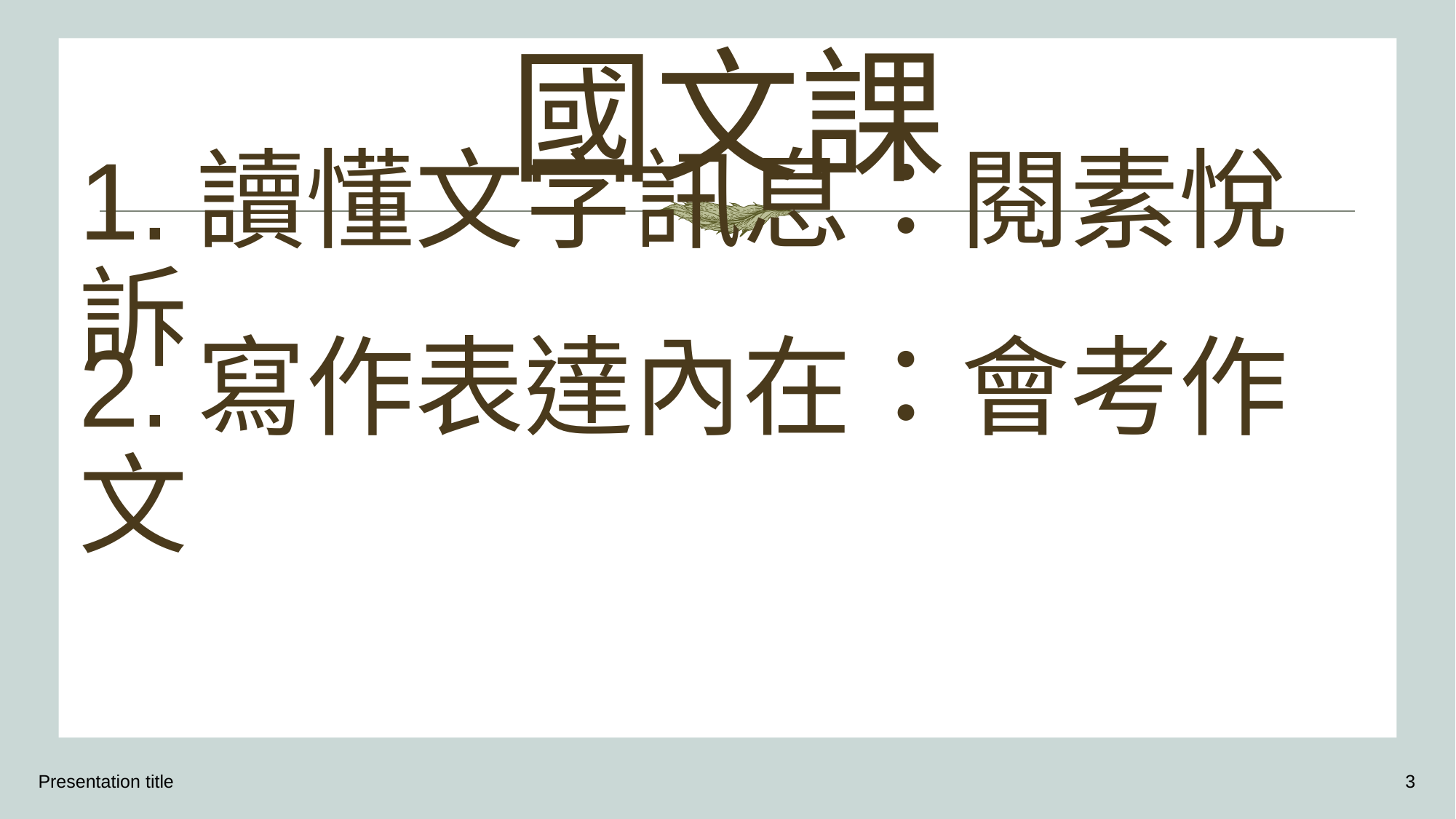

# 國文課
1.讀懂文字訊息：閱素悅訴
2.寫作表達內在：會考作文
Presentation title
3